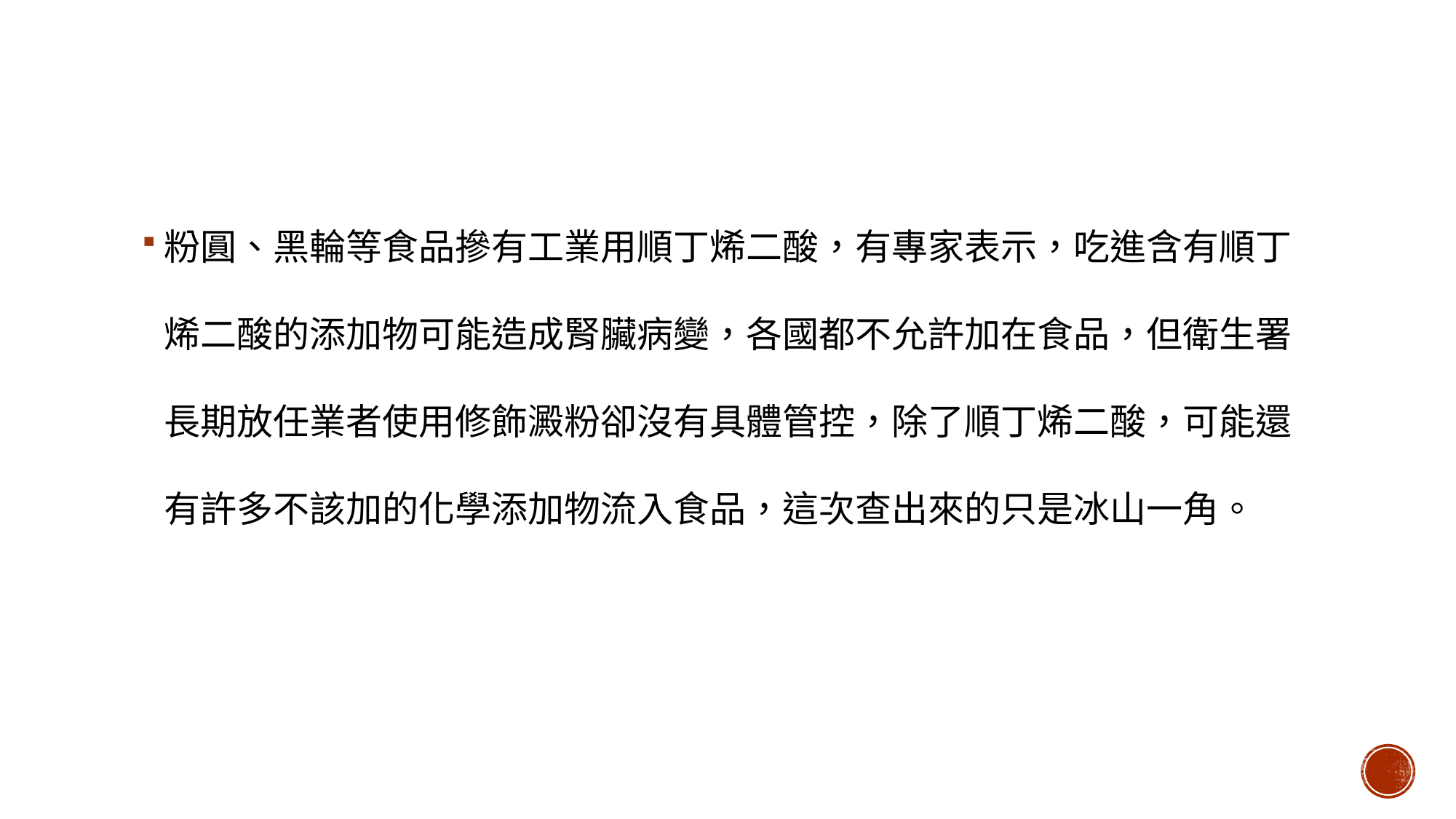

粉圓、黑輪等食品摻有工業用順丁烯二酸，有專家表示，吃進含有順丁烯二酸的添加物可能造成腎臟病變，各國都不允許加在食品，但衛生署長期放任業者使用修飾澱粉卻沒有具體管控，除了順丁烯二酸，可能還有許多不該加的化學添加物流入食品，這次查出來的只是冰山一角。